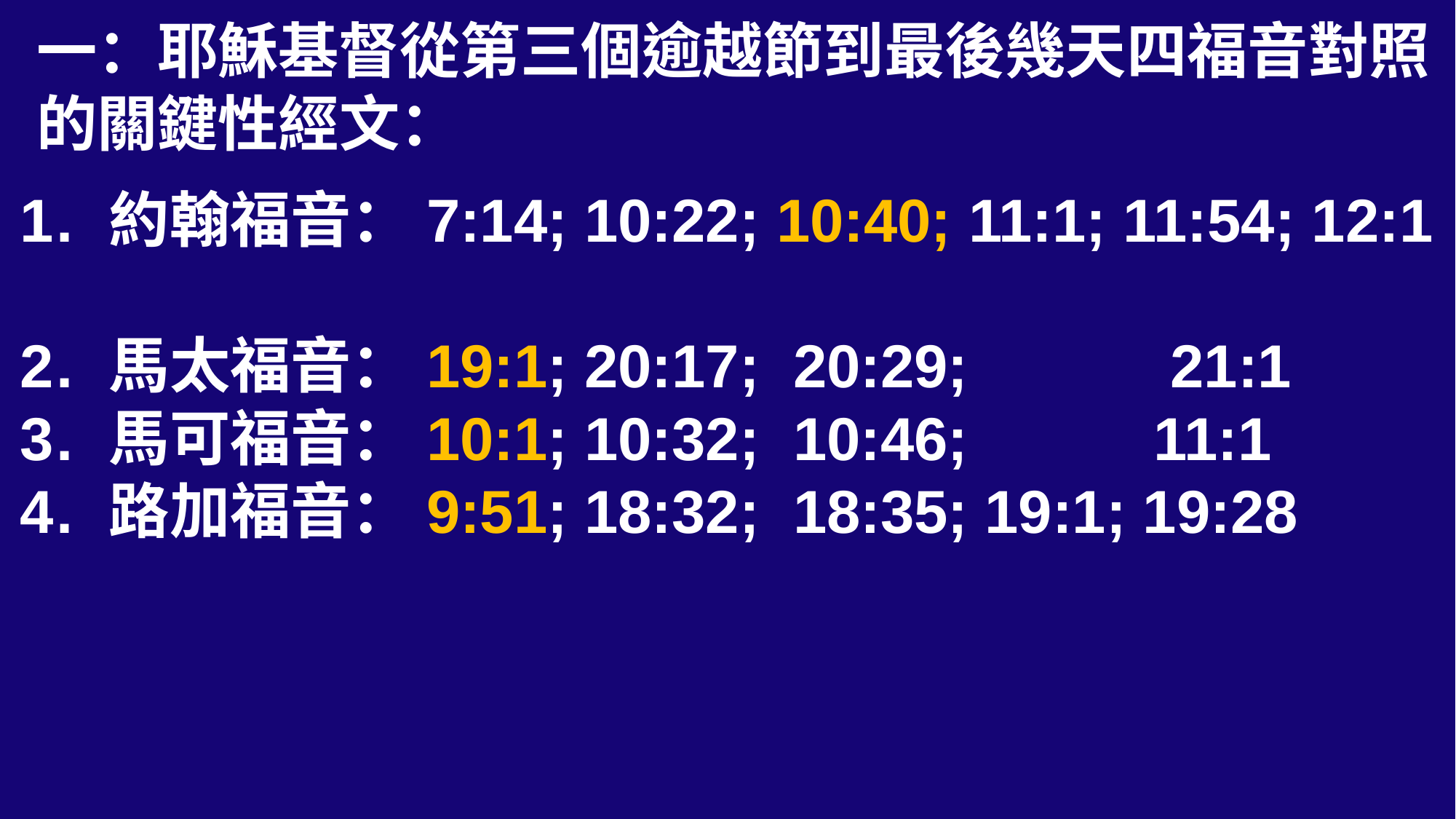

一：耶穌基督從第三個逾越節到最後幾天四福音對照的關鍵性經文：
約翰福音：7:14; 10:22; 10:40; 11:1; 11:54; 12:1

馬太福音：19:1; 20:17;  20:29;            21:1
馬可福音：10:1; 10:32;  10:46;           11:1
路加福音：9:51; 18:32;  18:35; 19:1; 19:28